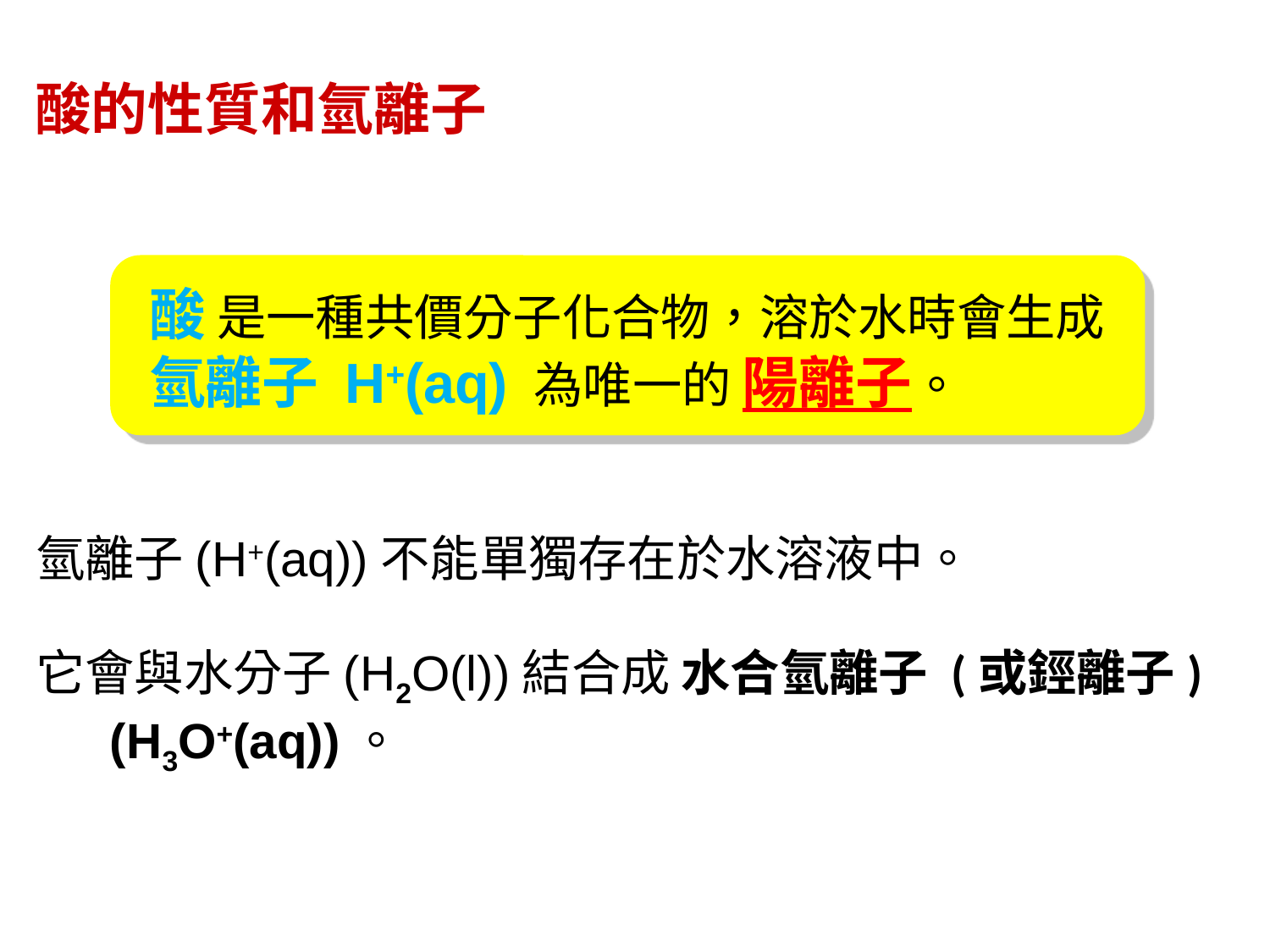

酸的性質和氫離子

酸 是一種共價分子化合物，溶於水時會生成氫離子 H+(aq) 為唯一的 陽離子。
氫離子(H+(aq))不能單獨存在於水溶液中。
它會與水分子(H2O(l))結合成 水合氫離子 (或鋞離子) (H3O+(aq))。